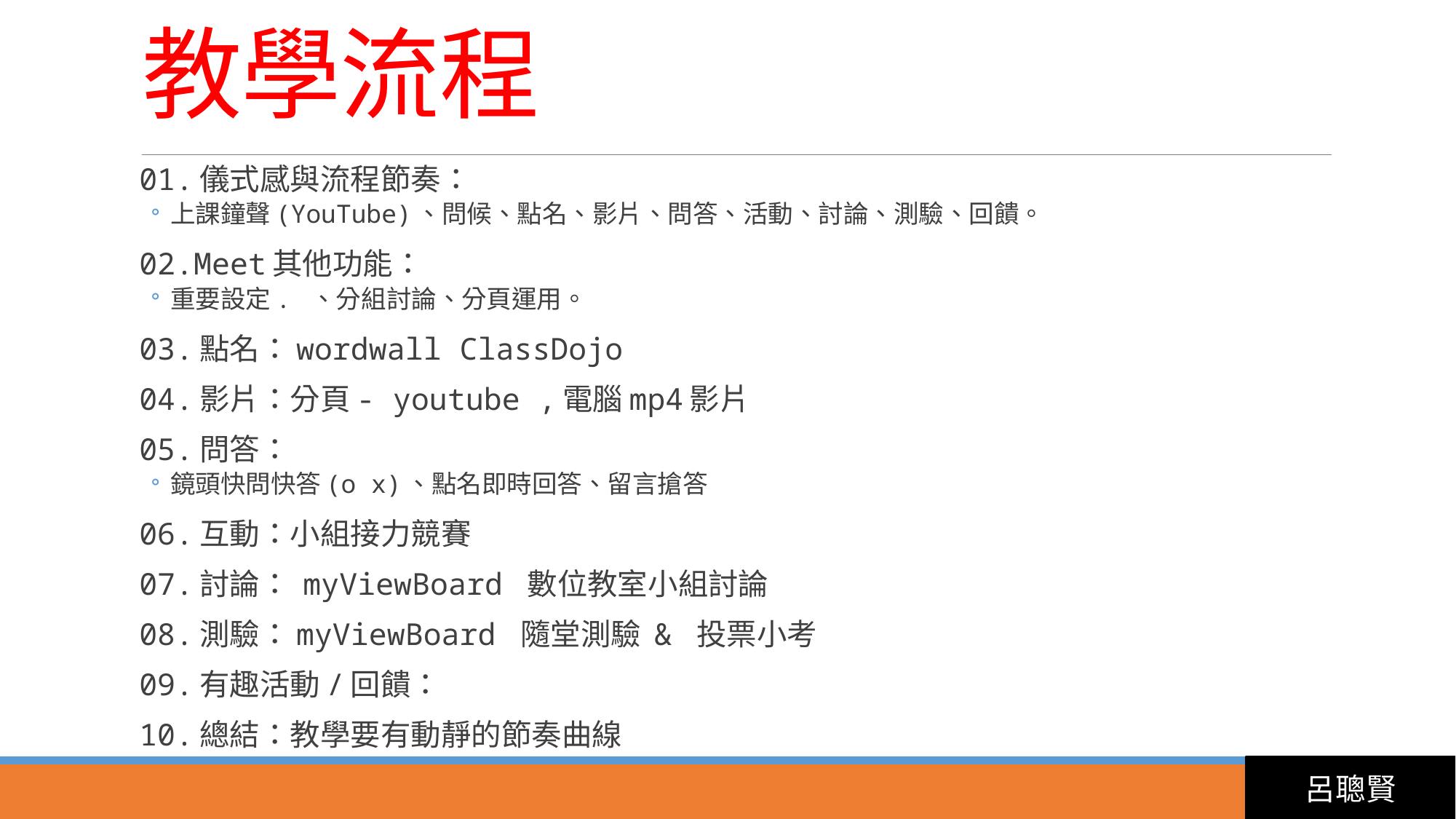

# 教學流程
01.儀式感與流程節奏：
上課鐘聲(YouTube)、問候、點名、影片、問答、活動、討論、測驗、回饋。
02.Meet其他功能：
重要設定. 、分組討論、分頁運用。
03.點名：wordwall ClassDojo
04.影片：分頁- youtube ,電腦mp4影片
05.問答：
鏡頭快問快答(o x)、點名即時回答、留言搶答
06.互動：小組接力競賽
07.討論： myViewBoard 數位教室小組討論
08.測驗：myViewBoard 隨堂測驗 & 投票小考
09.有趣活動/回饋：
10.總結：教學要有動靜的節奏曲線